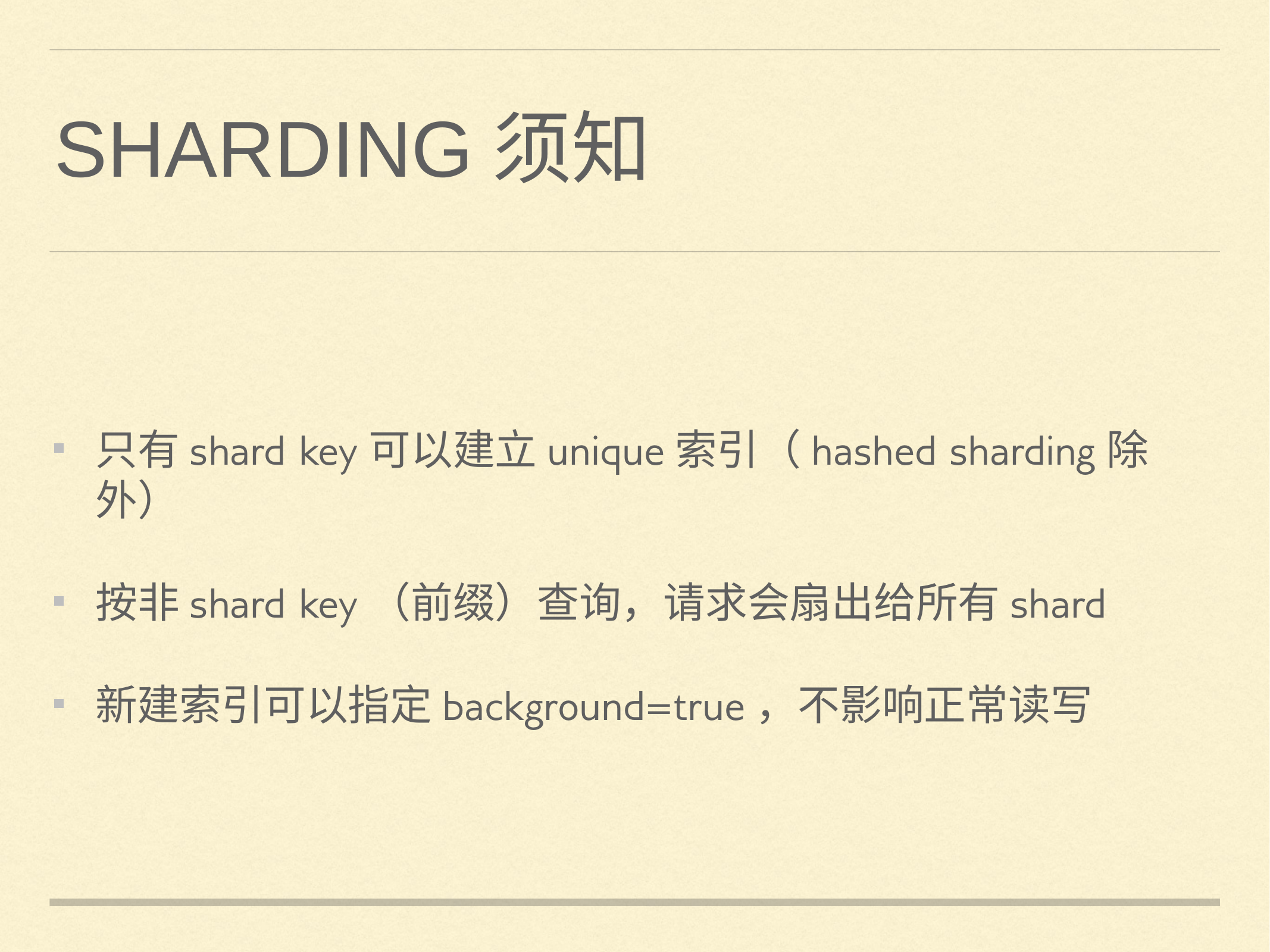

# sharding须知
只有shard key可以建立unique索引（hashed sharding除外）
按非shard key（前缀）查询，请求会扇出给所有shard
新建索引可以指定background=true，不影响正常读写